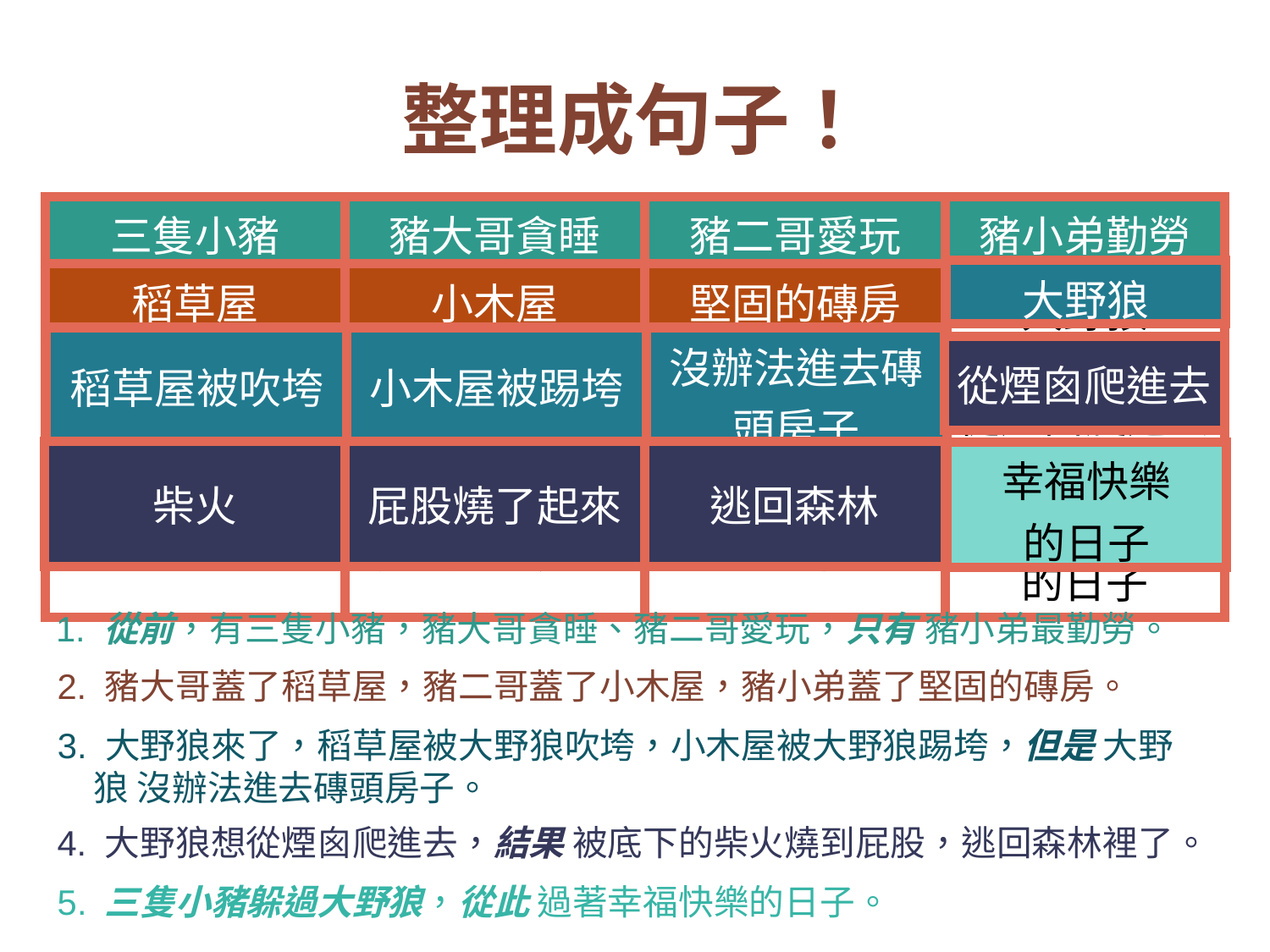

# 整理成句子！
| 三隻小豬 | 豬大哥貪睡 | 豬二哥愛玩 | 豬小弟勤勞 |
| --- | --- | --- | --- |
| 三隻小豬 | 豬大哥貪睡 | 豬二哥愛玩 | 豬小弟勤勞 |
| --- | --- | --- | --- |
| 稻草屋 | 小木屋 | 堅固的磚房 | 大野狼 |
| 稻草屋被吹垮 | 小木屋被踢垮 | 沒辦法進去磚頭房子 | 從煙囪爬進去 |
| 柴火 | 屁股燒了起來 | 逃回森林 | 幸福快樂 的日子 |
| 大野狼 |
| --- |
| 稻草屋 | 小木屋 | 堅固的磚房 |
| --- | --- | --- |
| 稻草屋被吹垮 | 小木屋被踢垮 | 沒辦法進去磚頭房子 |
| --- | --- | --- |
| 從煙囪爬進去 |
| --- |
| 柴火 | 屁股燒了起來 | 逃回森林 |
| --- | --- | --- |
| 幸福快樂 的日子 |
| --- |
1. 從前，有三隻小豬，豬大哥貪睡、豬二哥愛玩，只有 豬小弟最勤勞。
2. 豬大哥蓋了稻草屋，豬二哥蓋了小木屋，豬小弟蓋了堅固的磚房。
3. 大野狼來了，稻草屋被大野狼吹垮，小木屋被大野狼踢垮，但是 大野狼 沒辦法進去磚頭房子。
4. 大野狼想從煙囪爬進去，結果 被底下的柴火燒到屁股，逃回森林裡了。
5. 三隻小豬躲過大野狼，從此 過著幸福快樂的日子。